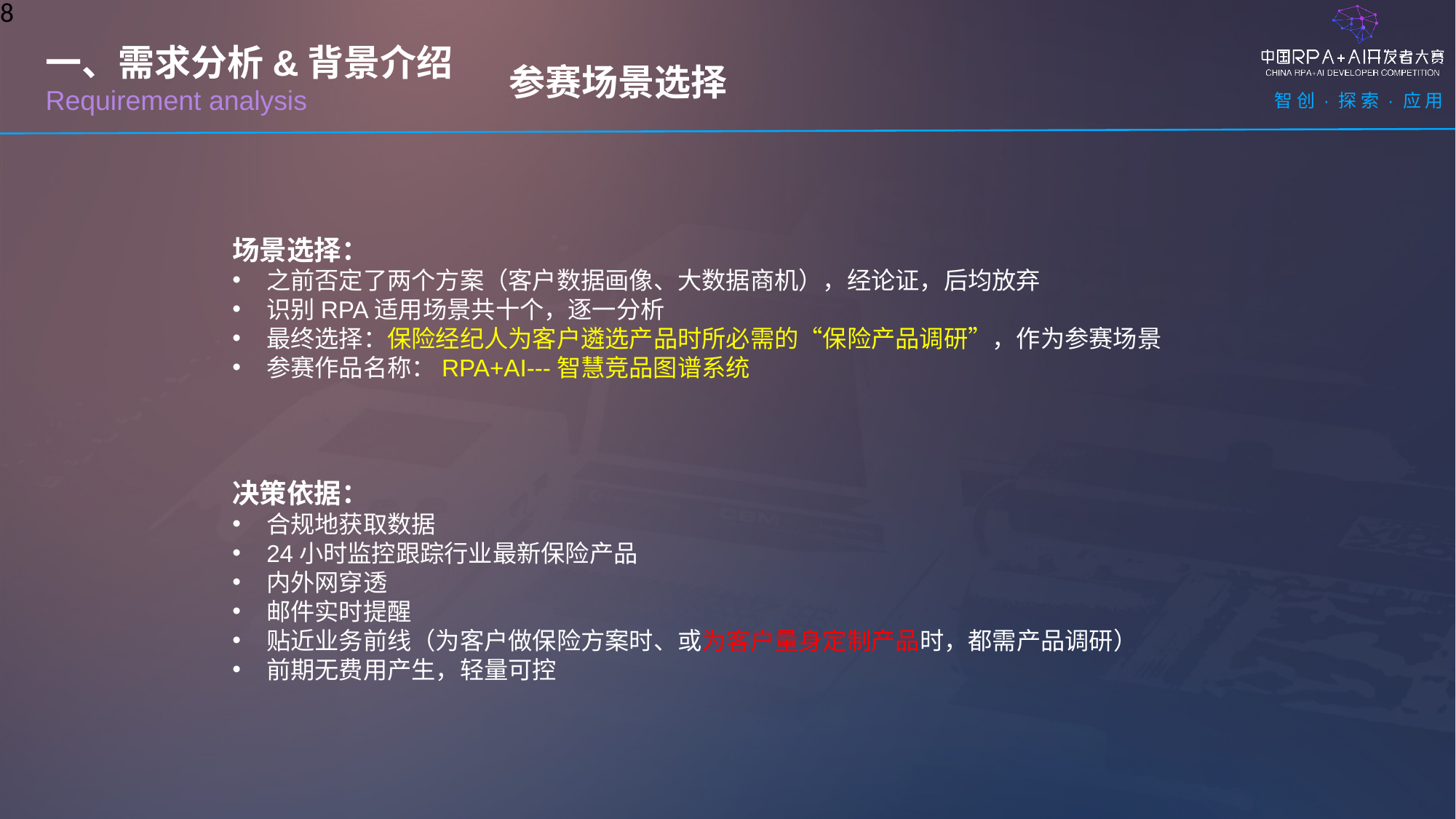

8
参赛场景选择
一、需求分析&背景介绍
Requirement analysis

场景选择：
之前否定了两个方案（客户数据画像、大数据商机），经论证，后均放弃
识别RPA适用场景共十个，逐一分析
最终选择：保险经纪人为客户遴选产品时所必需的“保险产品调研”，作为参赛场景
参赛作品名称：RPA+AI---智慧竞品图谱系统

决策依据：
合规地获取数据
24小时监控跟踪行业最新保险产品
内外网穿透
邮件实时提醒
贴近业务前线（为客户做保险方案时、或为客户量身定制产品时，都需产品调研）
前期无费用产生，轻量可控